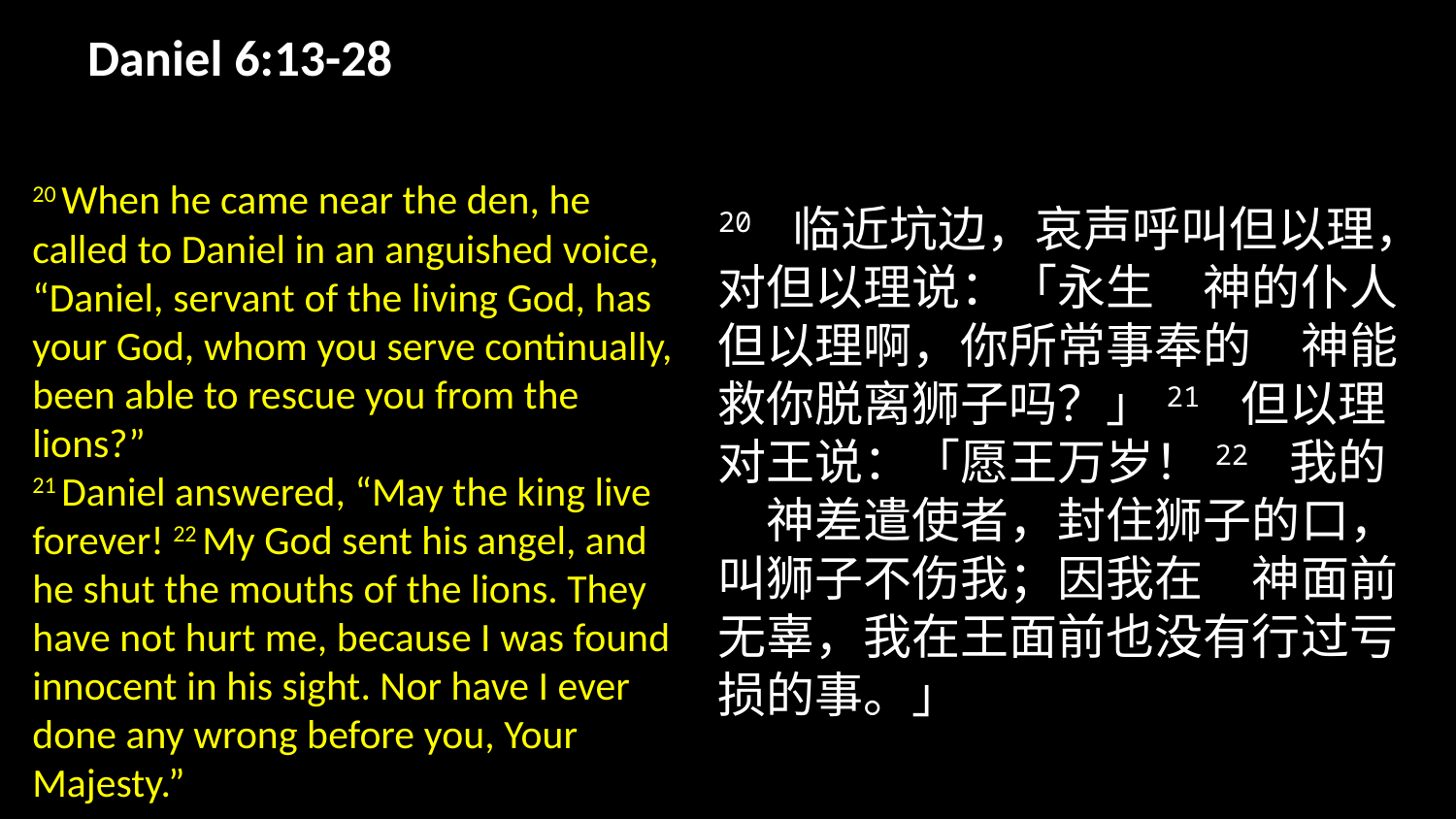

# Daniel 6:13-28
20 When he came near the den, he called to Daniel in an anguished voice, “Daniel, servant of the living God, has your God, whom you serve continually, been able to rescue you from the lions?”
21 Daniel answered, “May the king live forever! 22 My God sent his angel, and he shut the mouths of the lions. They have not hurt me, because I was found innocent in his sight. Nor have I ever done any wrong before you, Your Majesty.”
20 临近坑边，哀声呼叫但以理，对但以理说：「永生　神的仆人但以理啊，你所常事奉的　神能救你脱离狮子吗？」21 但以理对王说：「愿王万岁！22 我的　神差遣使者，封住狮子的口，叫狮子不伤我；因我在　神面前无辜，我在王面前也没有行过亏损的事。」